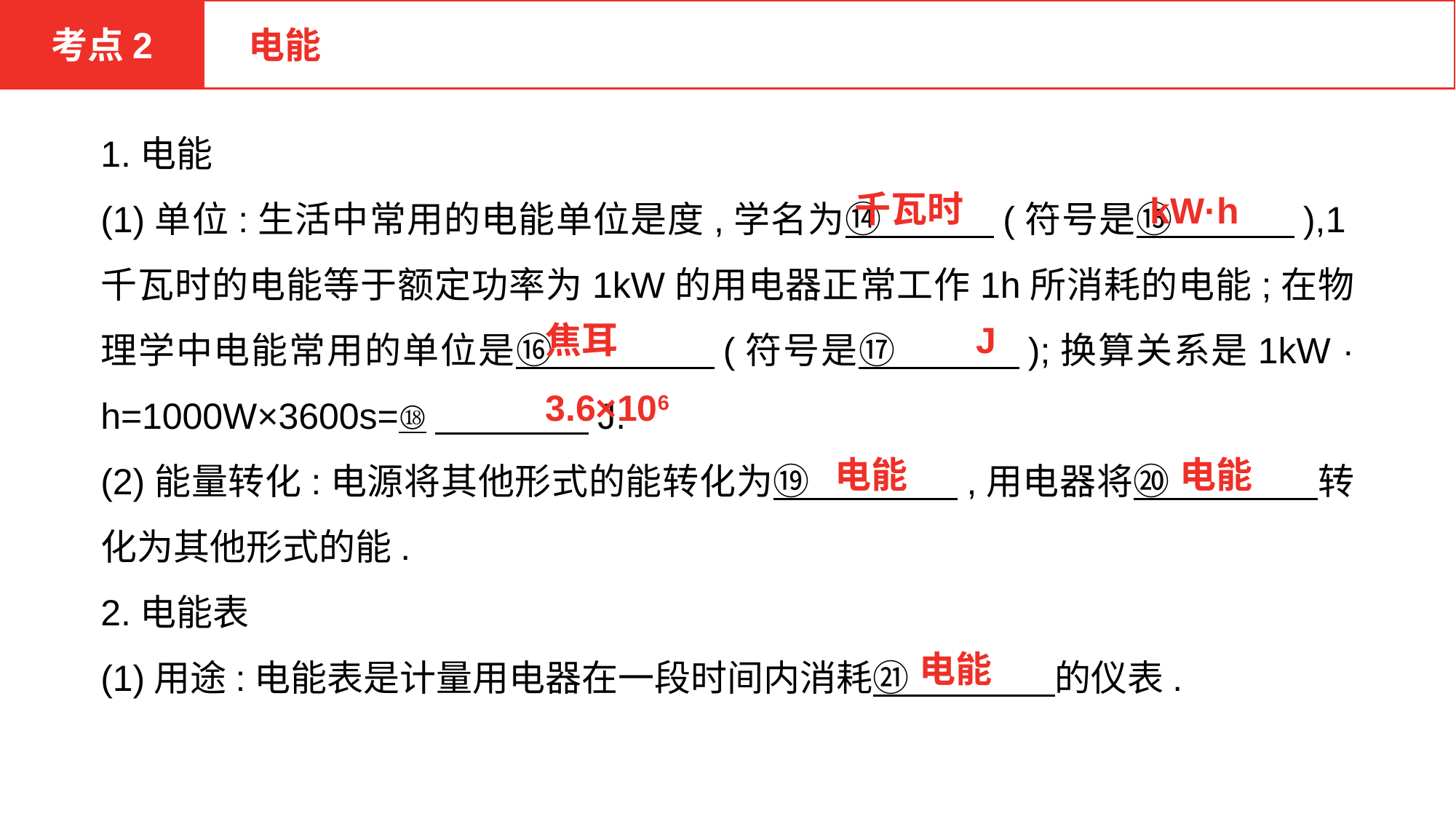

考点2
  电能
1.电能
(1)单位:生活中常用的电能单位是度,学名为⑭　　　(符号是⑮　 　　),1千瓦时的电能等于额定功率为1kW的用电器正常工作1h所消耗的电能;在物理学中电能常用的单位是⑯　　　 　(符号是⑰　 　　);换算关系是1kW · h=1000W×3600s=⑱　　 　　J.
(2)能量转化:电源将其他形式的能转化为⑲　　　　,用电器将⑳　　　　转化为其他形式的能.
2.电能表
(1)用途:电能表是计量用电器在一段时间内消耗㉑　　　　的仪表.
千瓦时
kW·h
焦耳
J
3.6×106
电能
电能
电能